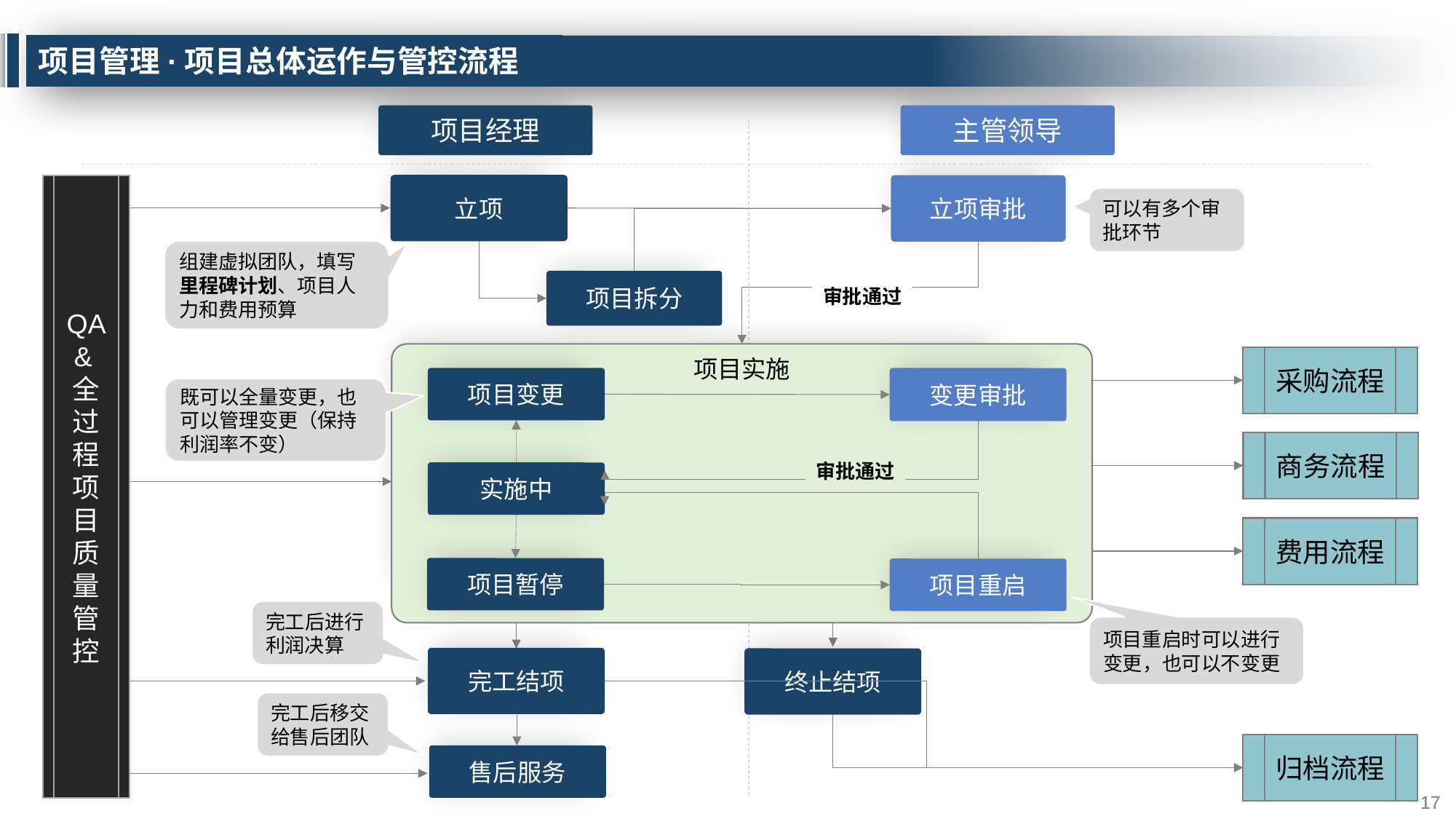

# 项目管理·项目总体运作与管控流程
项目经理
主管领导
立项
QA&全过程项目质量管控
立项审批
可以有多个审批环节
组建虚拟团队，填写里程碑计划、项目人力和费用预算
项目拆分
审批通过
项目实施
采购流程
变更审批
项目变更
既可以全量变更，也可以管理变更（保持利润率不变）
商务流程
审批通过
实施中
费用流程
项目暂停
项目重启
完工后进行利润决算
项目重启时可以进行变更，也可以不变更
完工结项
终止结项
完工后移交给售后团队
归档流程
售后服务